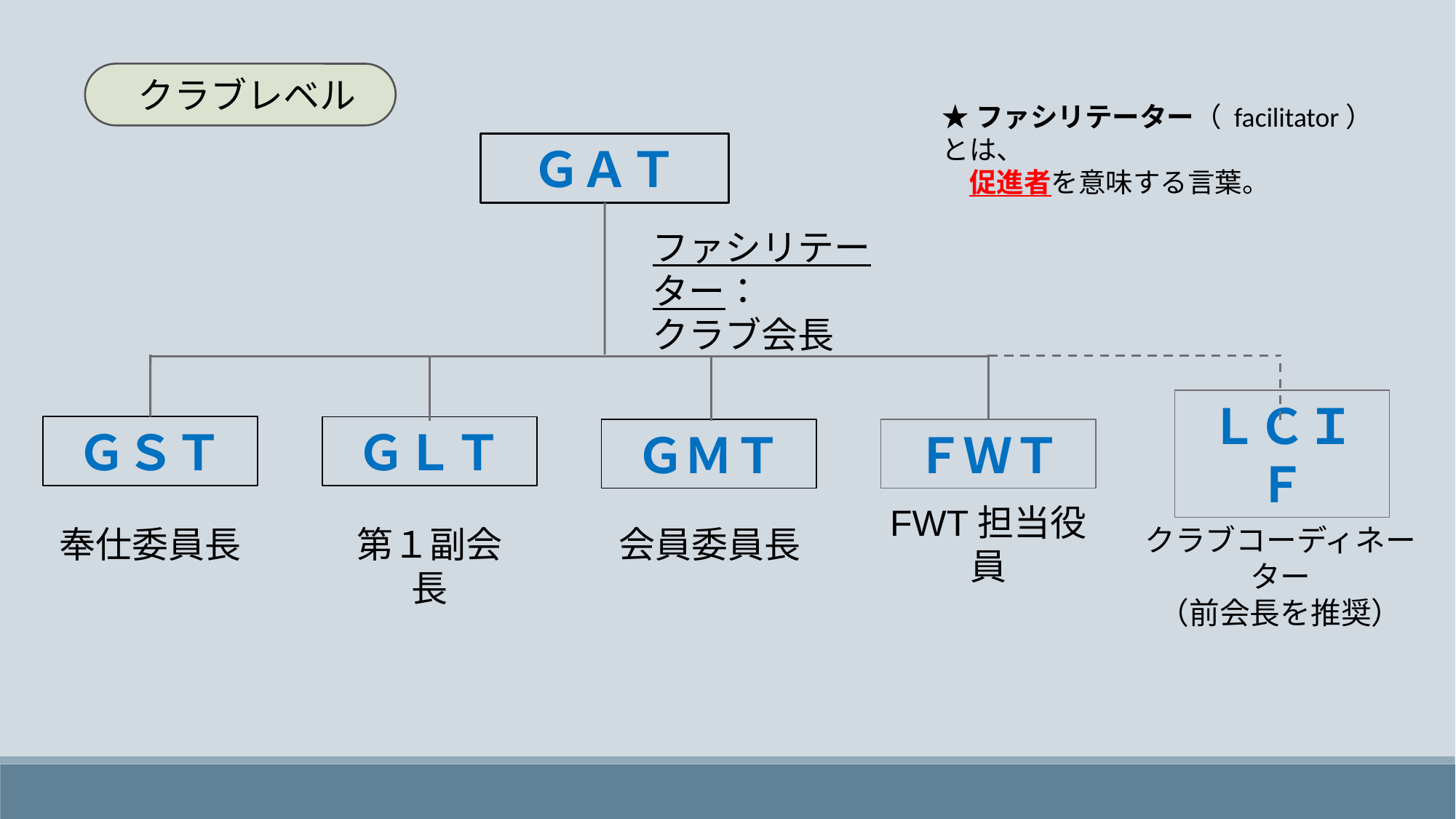

クラブレベル
★ファシリテーター（ facilitator）とは、
　促進者を意味する言葉。
ＧＡＴ
ファシリテーター：
クラブ会長
ＧＳＴ
ＧＬＴ
ＧＭＴ
ＦＷＴ
ＬＣＩＦ
奉仕委員長
第１副会長
会員委員長
FWT担当役員
クラブコーディネーター
（前会長を推奨）